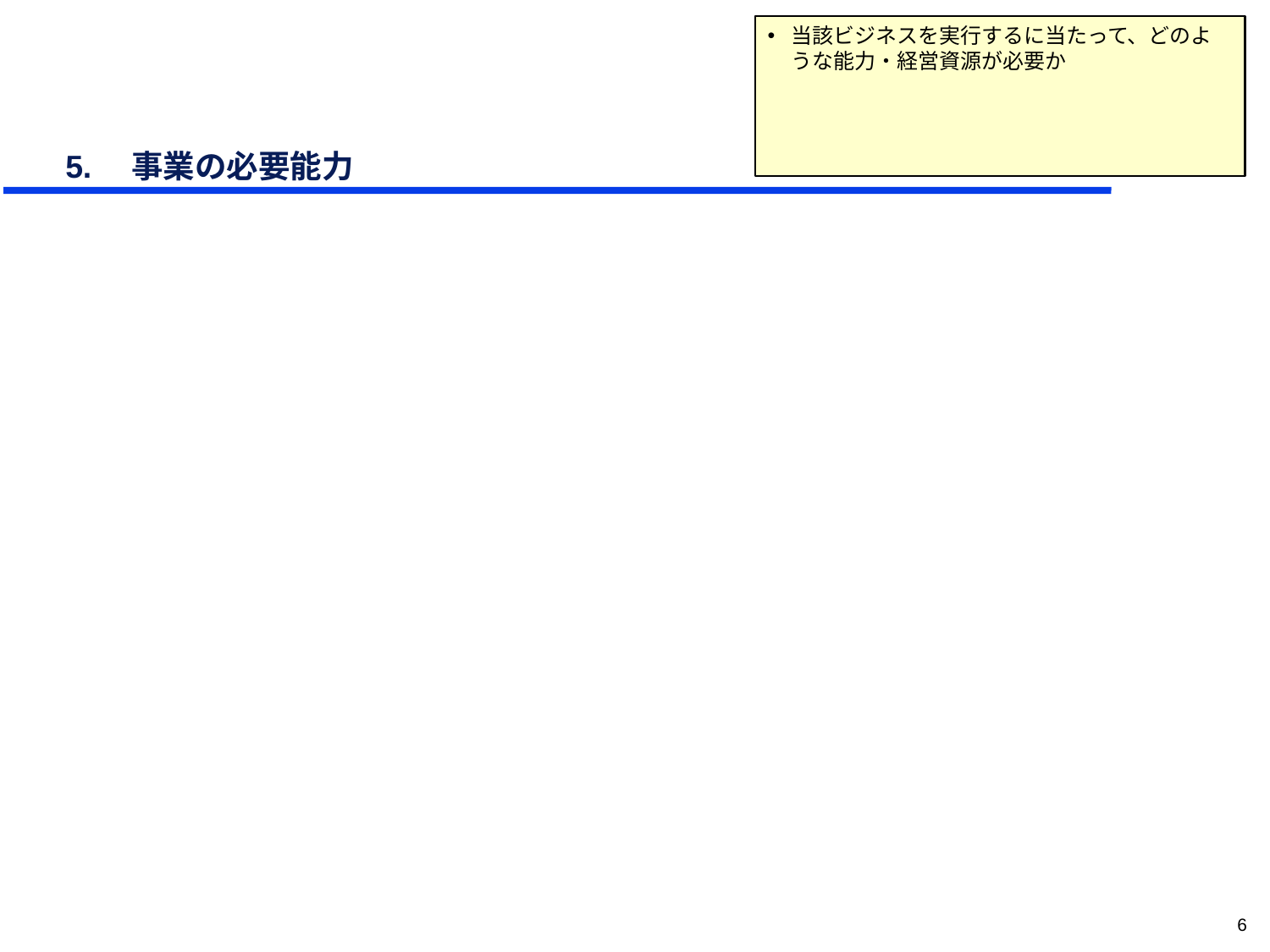

当該ビジネスを実行するに当たって、どのような能力・経営資源が必要か
# 5.　事業の必要能力